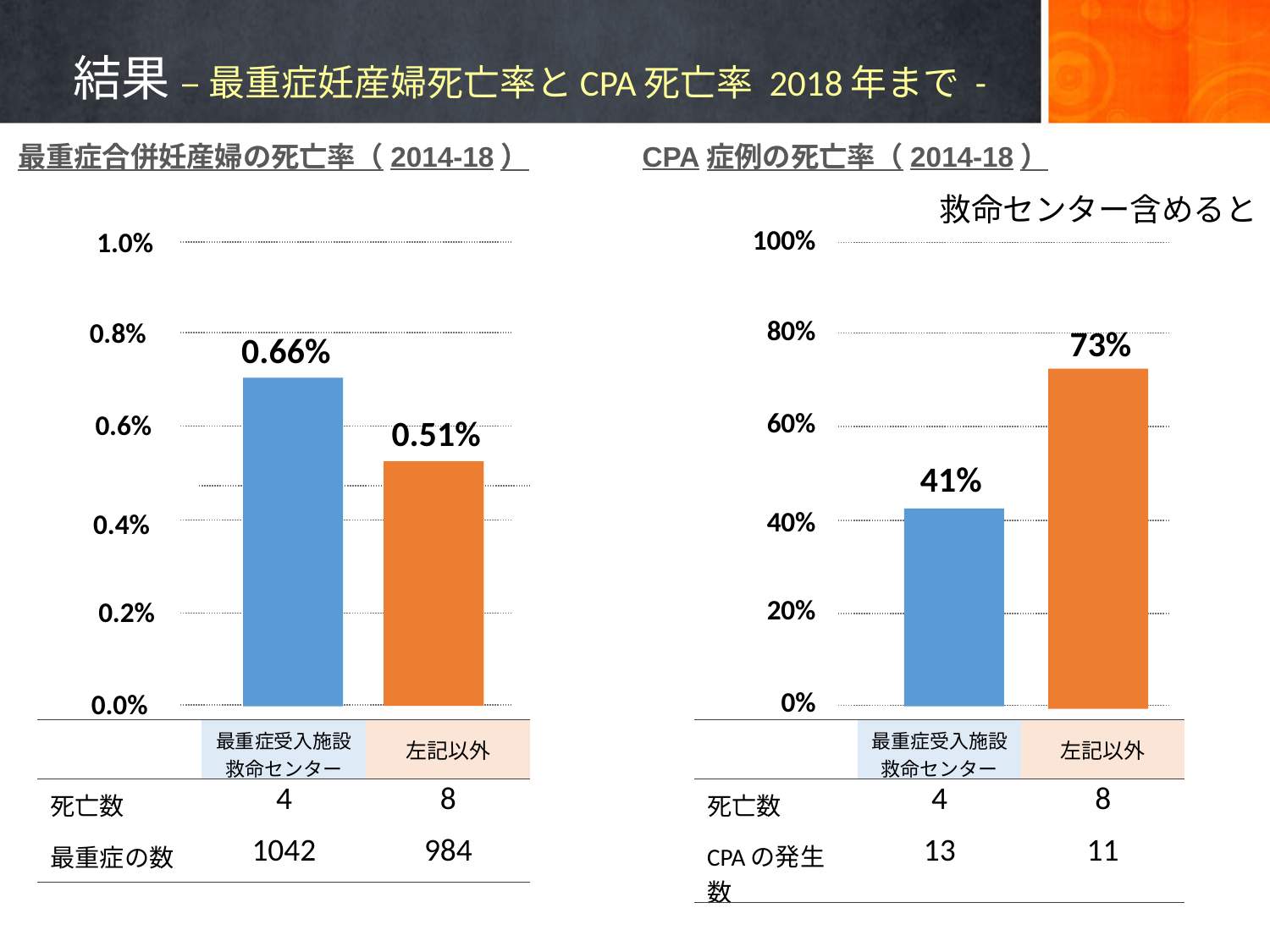

# 結果 – 最重症妊産婦死亡率とCPA死亡率 2018年まで -
最重症合併妊産婦の死亡率（2014-18）
CPA症例の死亡率（2014-18）
救命センター含めると
100%
1.0%
80%
0.8%
73%
0.66%

60%
0.6%
0.51%
41%

40%
0.4%

20%
0.2%
0%
0.0%
|  | 最重症受入施設 救命センター | 左記以外 |
| --- | --- | --- |
| 死亡数 | 4 | 8 |
| 最重症の数 | 1042 | 984 |
|  | 最重症受入施設 救命センター | 左記以外 |
| --- | --- | --- |
| 死亡数 | 4 | 8 |
| CPAの発生数 | 13 | 11 |